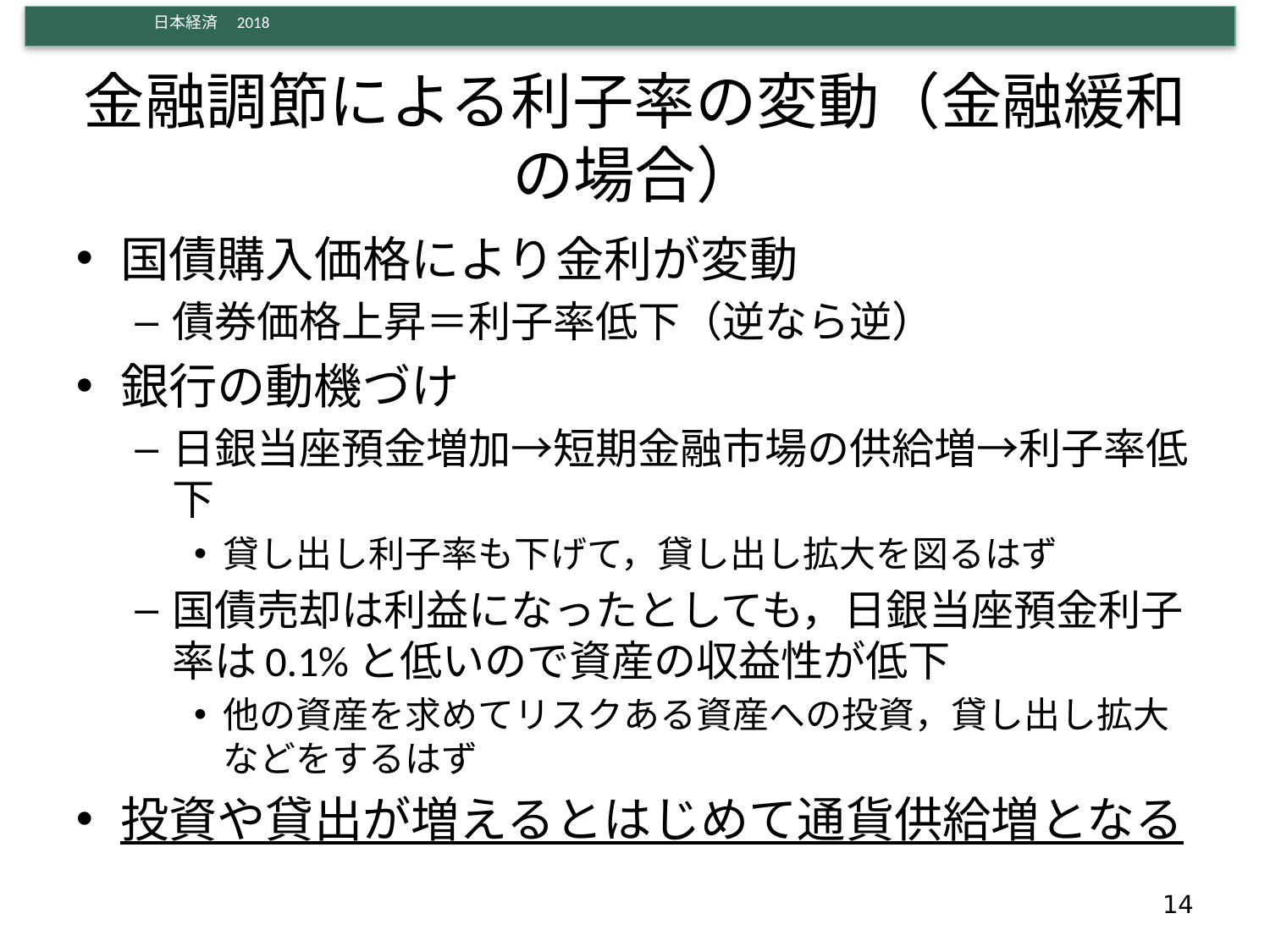

# 金融調節による利子率の変動（金融緩和の場合）
国債購入価格により金利が変動
債券価格上昇＝利子率低下（逆なら逆）
銀行の動機づけ
日銀当座預金増加→短期金融市場の供給増→利子率低下
貸し出し利子率も下げて，貸し出し拡大を図るはず
国債売却は利益になったとしても，日銀当座預金利子率は0.1%と低いので資産の収益性が低下
他の資産を求めてリスクある資産への投資，貸し出し拡大などをするはず
投資や貸出が増えるとはじめて通貨供給増となる

14